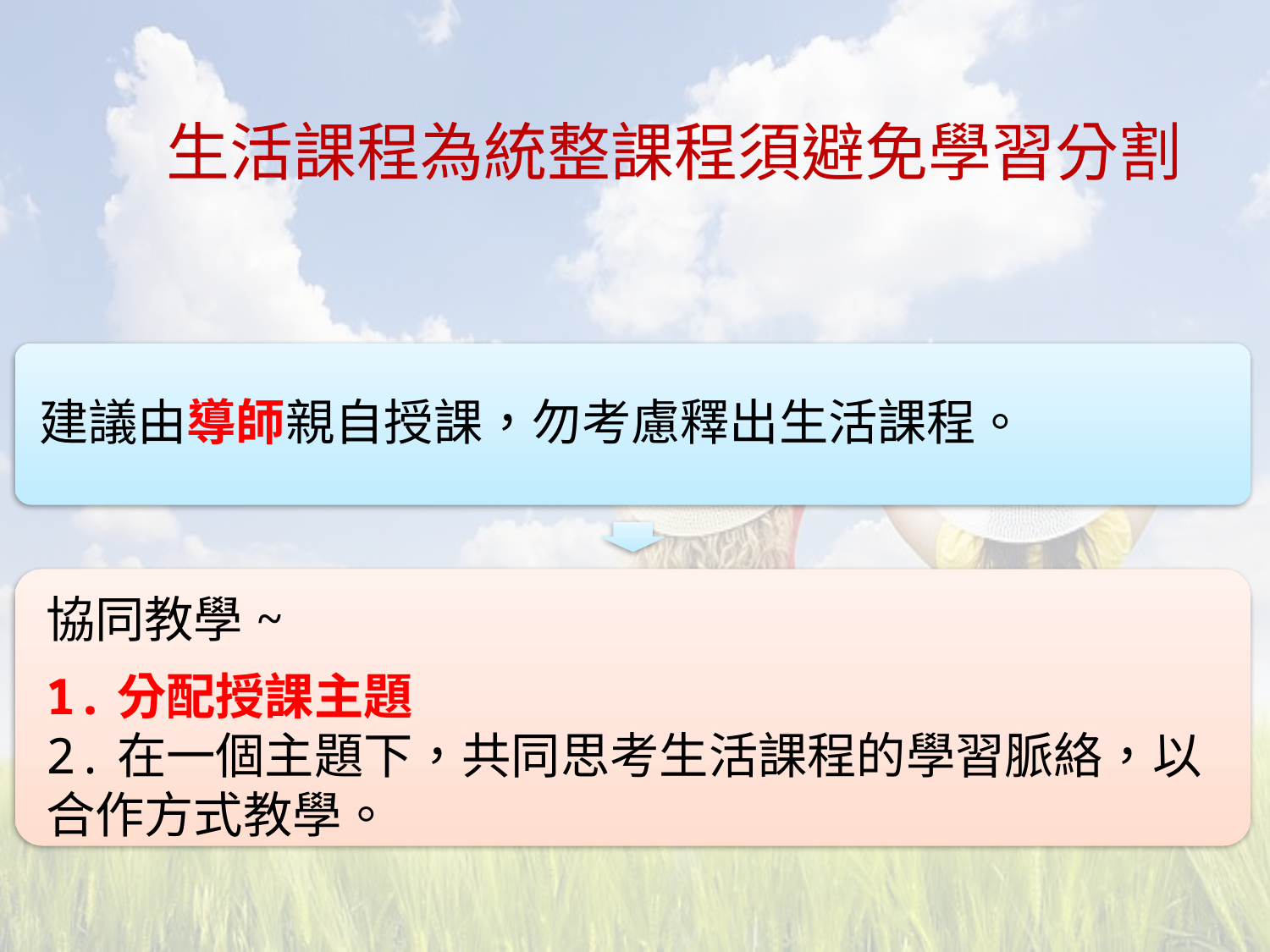

生活課程為統整課程須避免學習分割

建議由導師親自授課，勿考慮釋出生活課程。

協同教學~
1.分配授課主題
2.在一個主題下，共同思考生活課程的學習脈絡，以合作方式教學。